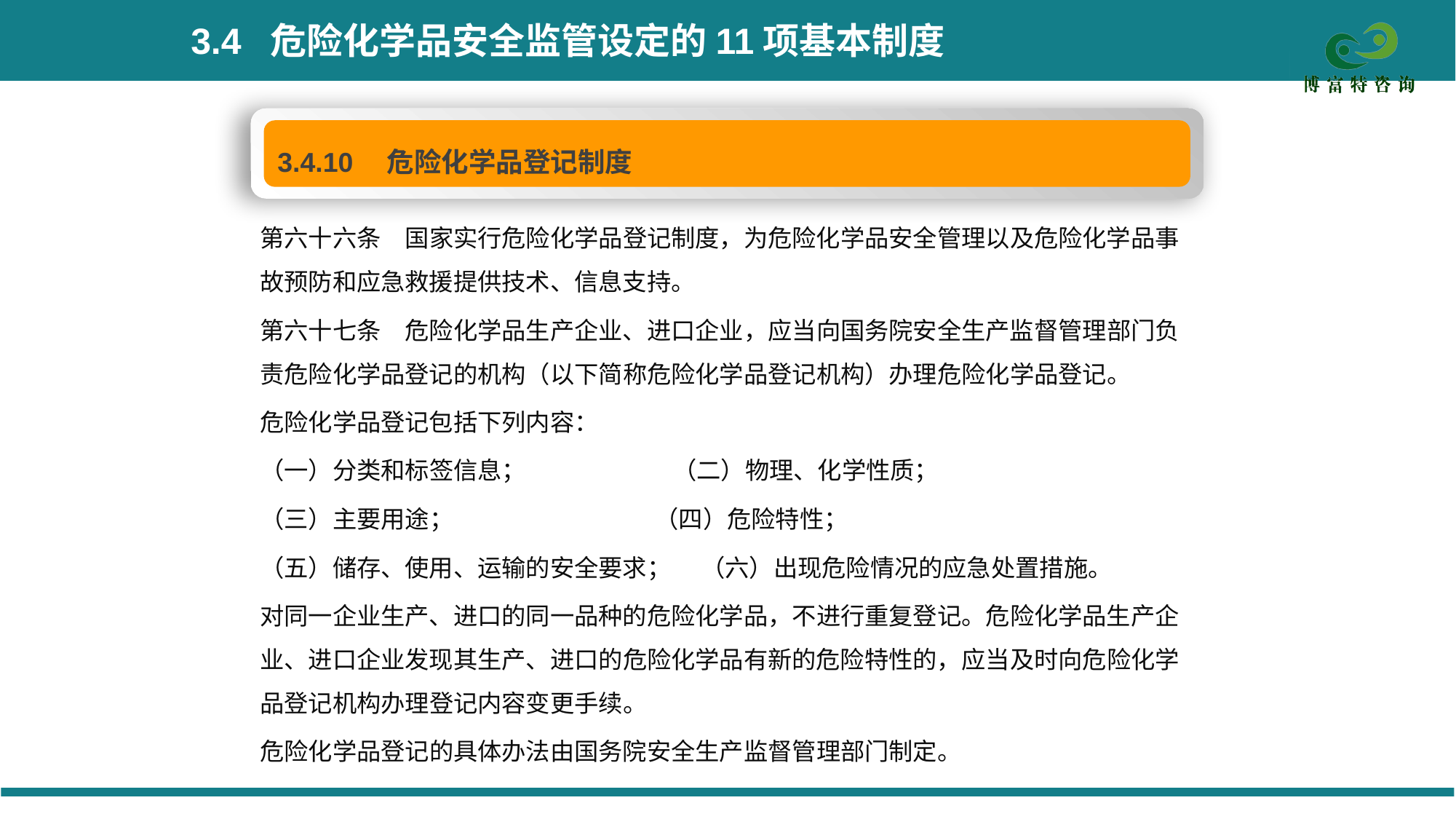

3.4  危险化学品安全监管设定的11项基本制度

3.4.10　危险化学品登记制度
第六十六条　国家实行危险化学品登记制度，为危险化学品安全管理以及危险化学品事故预防和应急救援提供技术、信息支持。
第六十七条　危险化学品生产企业、进口企业，应当向国务院安全生产监督管理部门负责危险化学品登记的机构（以下简称危险化学品登记机构）办理危险化学品登记。
危险化学品登记包括下列内容：
（一）分类和标签信息；　　                  （二）物理、化学性质；
（三）主要用途；                 　　           （四）危险特性；
（五）储存、使用、运输的安全要求；　 （六）出现危险情况的应急处置措施。
对同一企业生产、进口的同一品种的危险化学品，不进行重复登记。危险化学品生产企业、进口企业发现其生产、进口的危险化学品有新的危险特性的，应当及时向危险化学品登记机构办理登记内容变更手续。
危险化学品登记的具体办法由国务院安全生产监督管理部门制定。